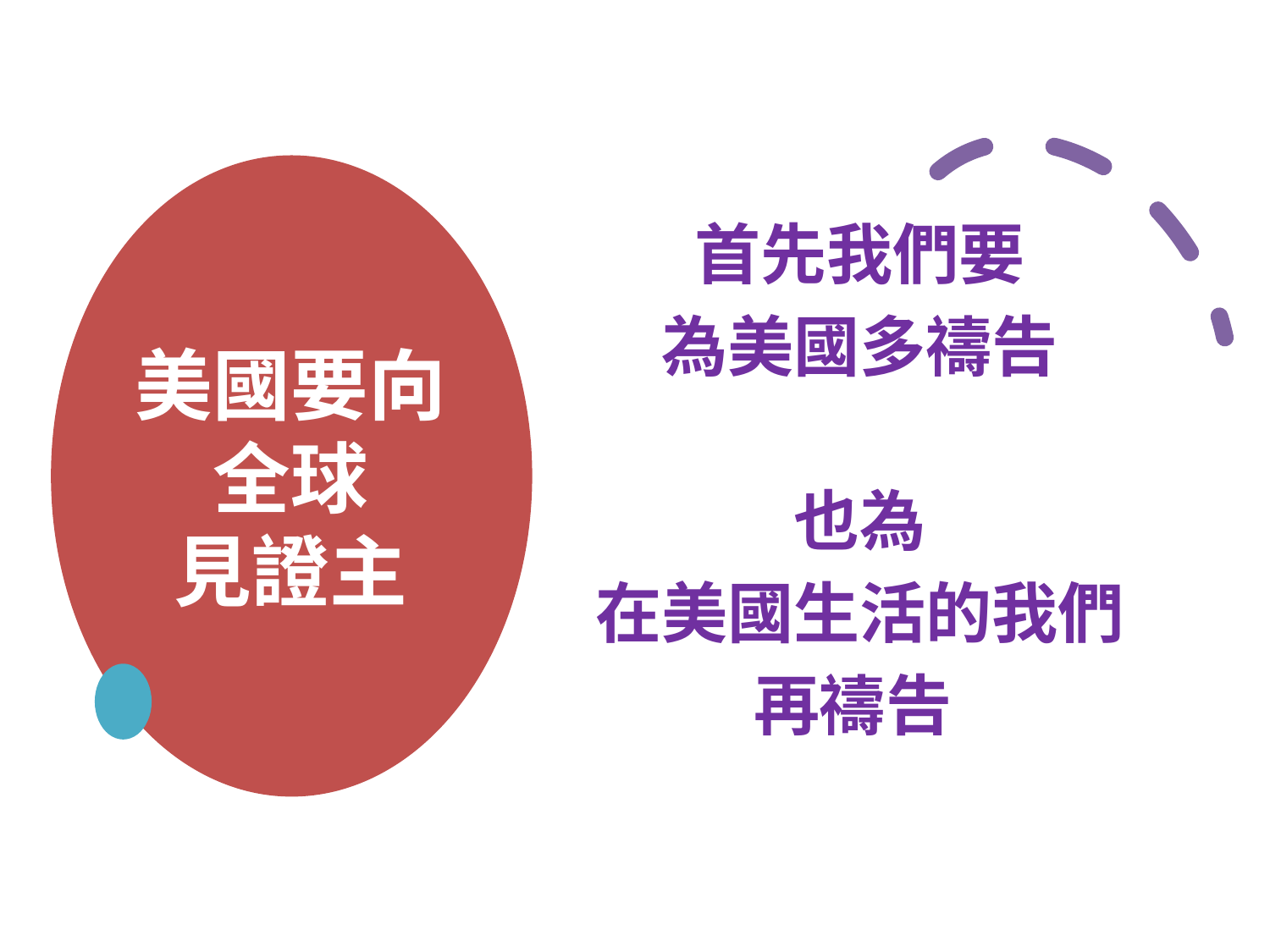

首先我們要
為美國多禱告

也為
在美國生活的我們
再禱告

# 美國要向全球 見證主